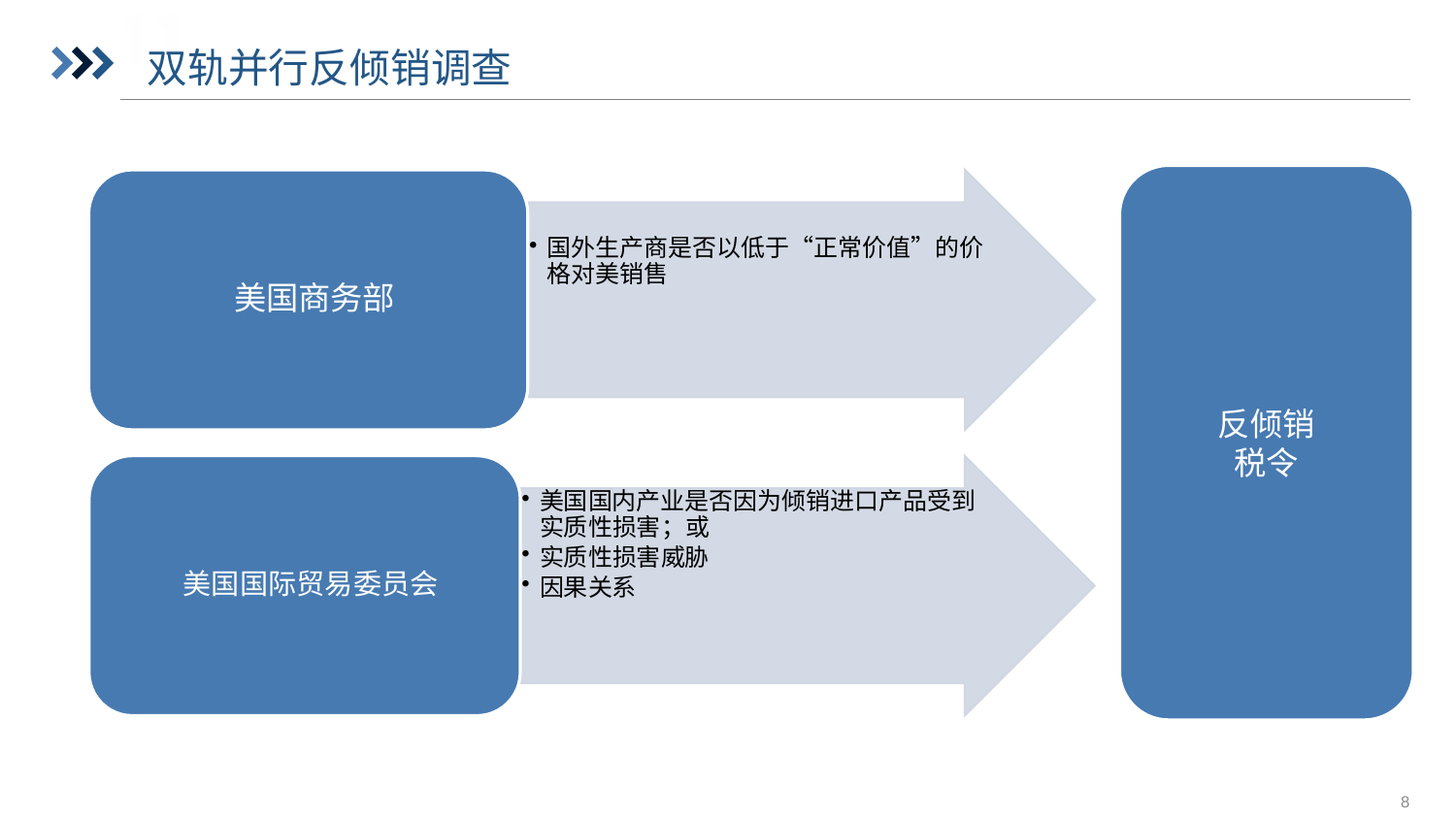

# 双轨并行反倾销调查
反倾销
税令

国外生产商是否以低于“正常价值”的价格对美销售
美国商务部
美国国内产业是否因为倾销进口产品受到实质性损害；或
实质性损害威胁
因果关系
美国国际贸易委员会
8